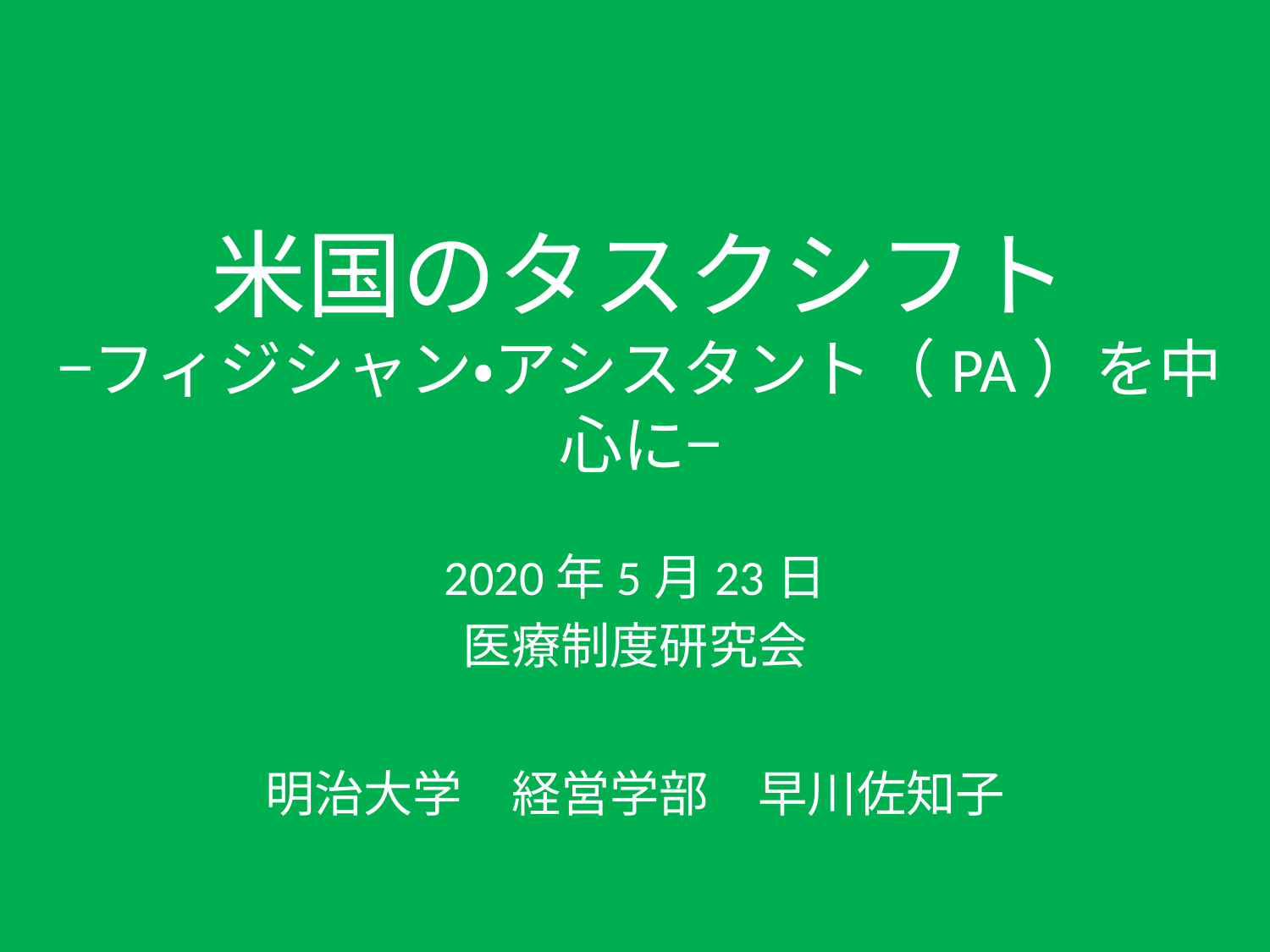

# 米国のタスクシフト −フィジシャン・アシスタント（PA）を中心に−
2020年5月23日
医療制度研究会

明治大学　経営学部　早川佐知子